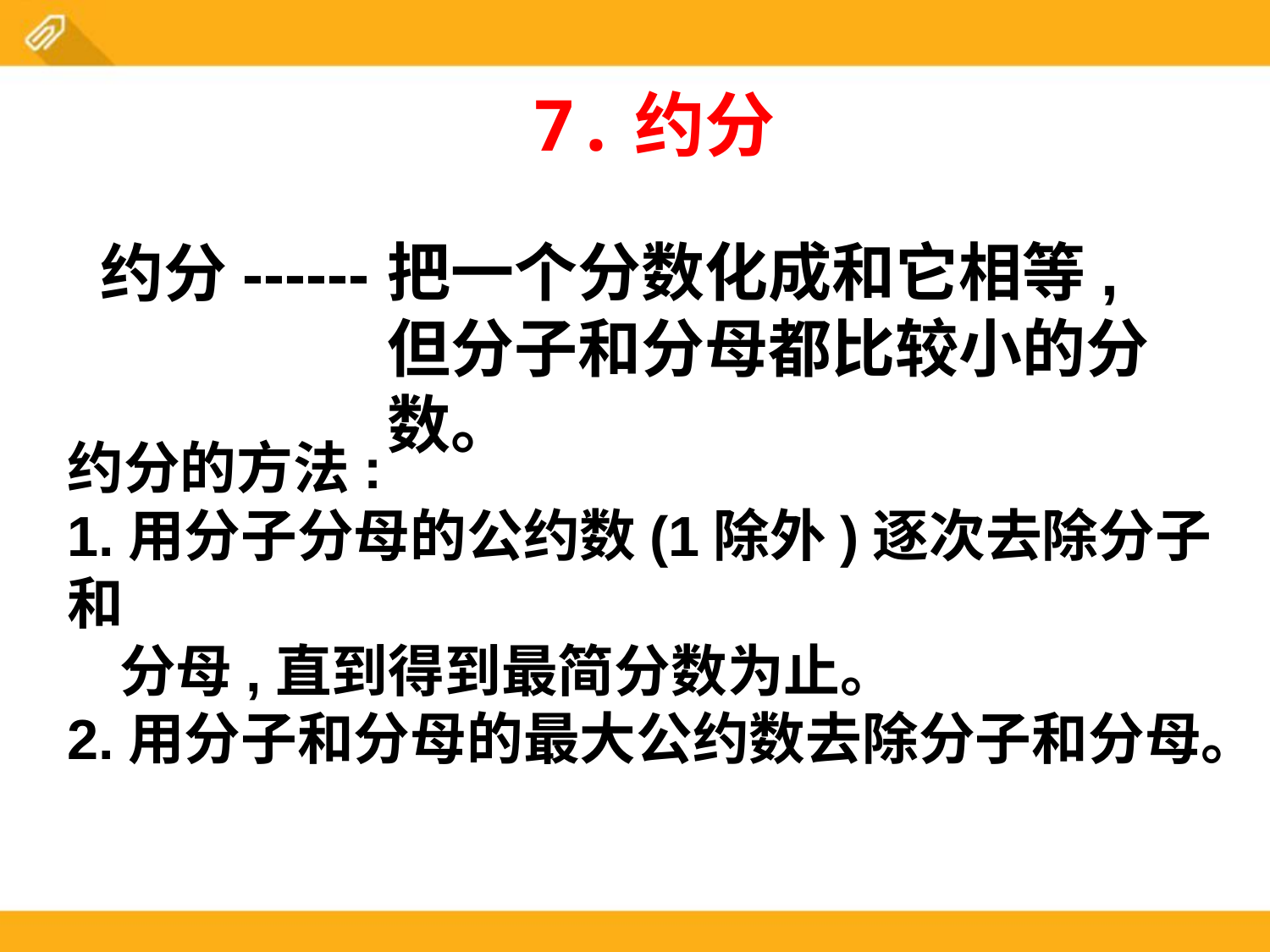

7.约分
把一个分数化成和它相等,但分子和分母都比较小的分数。
约分------

约分的方法:
1.用分子分母的公约数(1除外)逐次去除分子和
   分母,直到得到最简分数为止。
2.用分子和分母的最大公约数去除分子和分母。